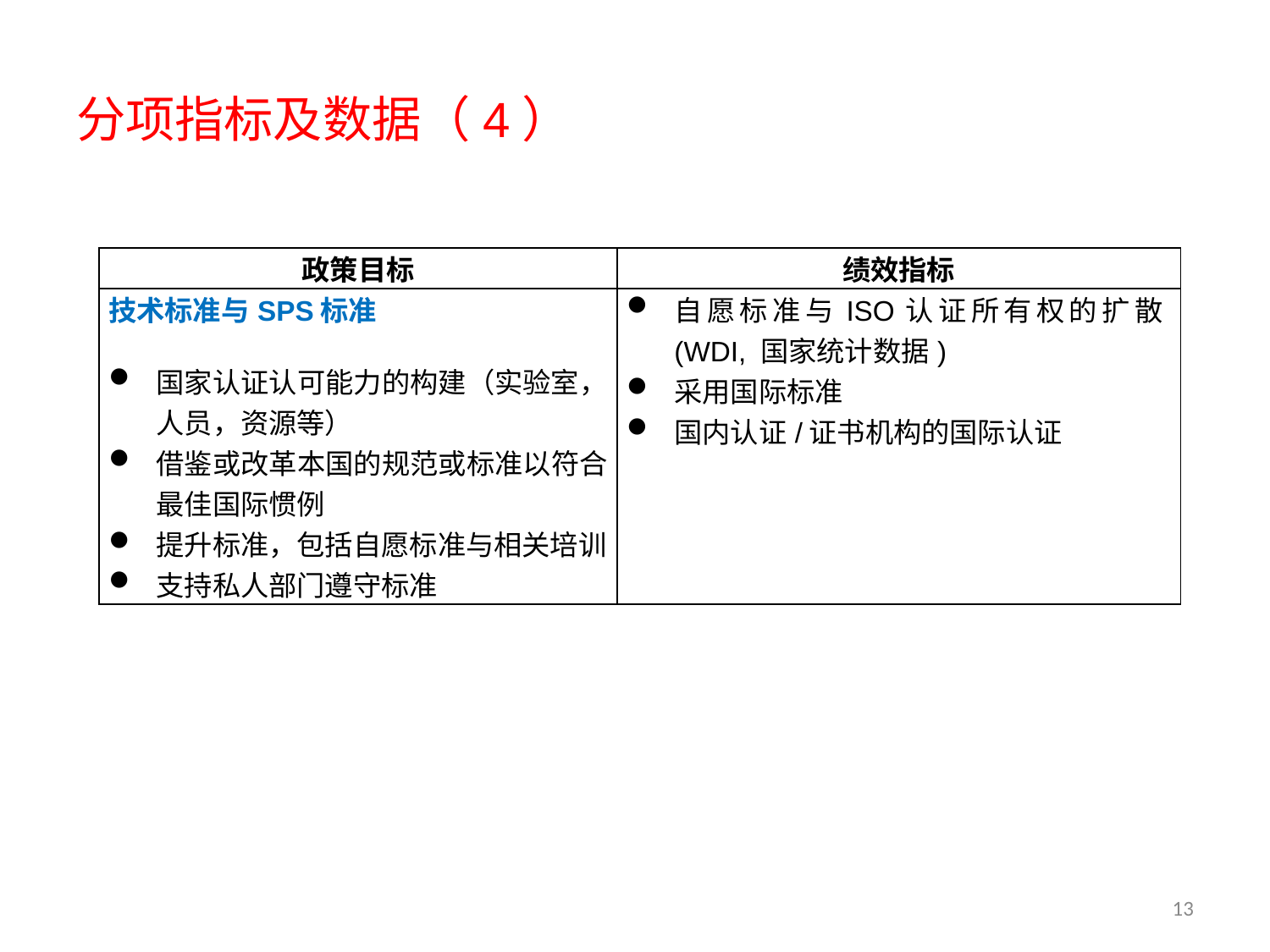

# 分项指标及数据（4）
| 政策目标 | 绩效指标 |
| --- | --- |
| 技术标准与SPS标准 国家认证认可能力的构建（实验室，人员，资源等） 借鉴或改革本国的规范或标准以符合最佳国际惯例 提升标准，包括自愿标准与相关培训 支持私人部门遵守标准 | 自愿标准与ISO认证所有权的扩散(WDI, 国家统计数据) 采用国际标准 国内认证/证书机构的国际认证 |
13